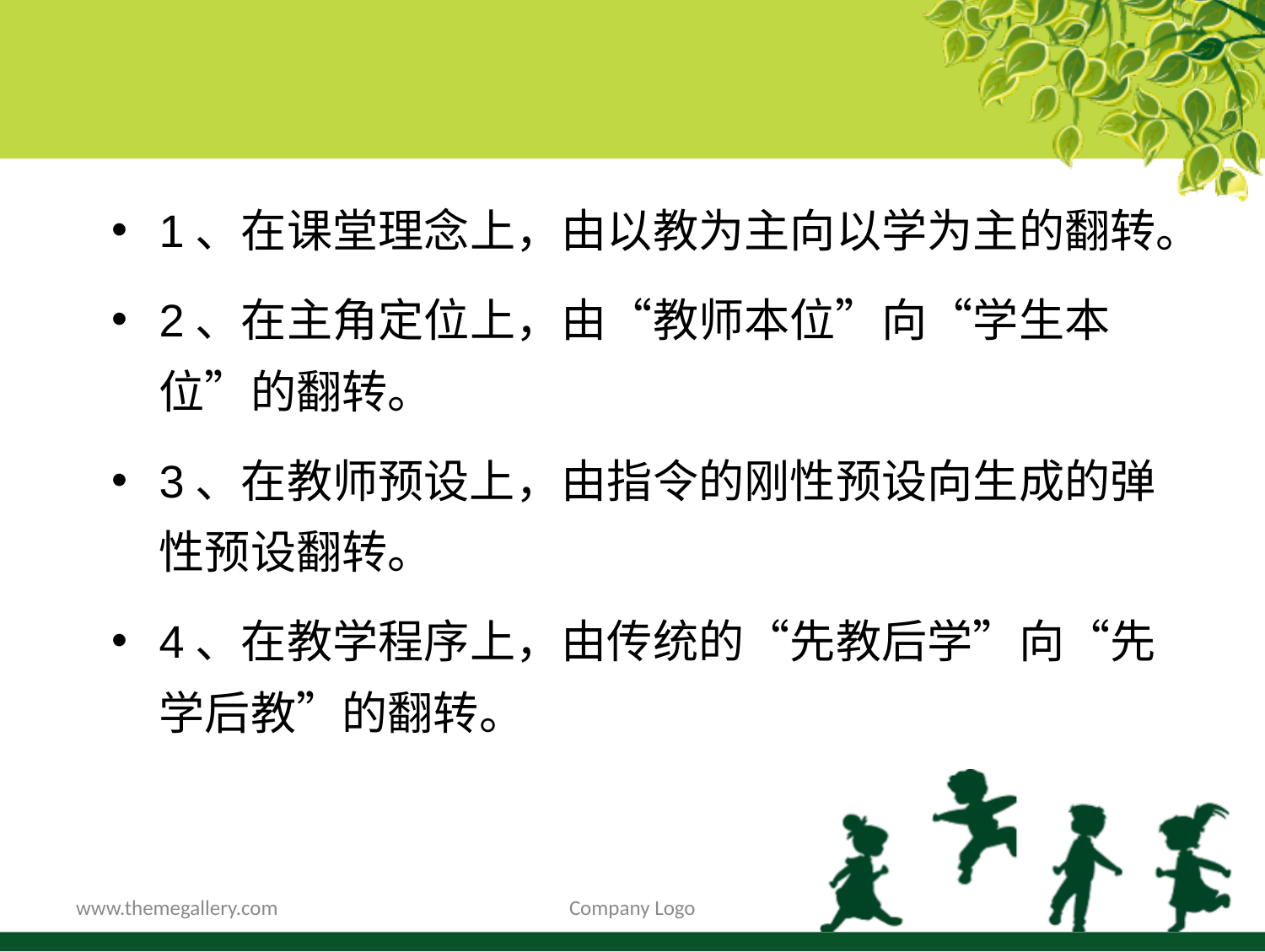

1、在课堂理念上，由以教为主向以学为主的翻转。
2、在主角定位上，由“教师本位”向“学生本位”的翻转。
3、在教师预设上，由指令的刚性预设向生成的弹性预设翻转。
4、在教学程序上，由传统的“先教后学”向“先学后教”的翻转。
www.themegallery.com
Company Logo